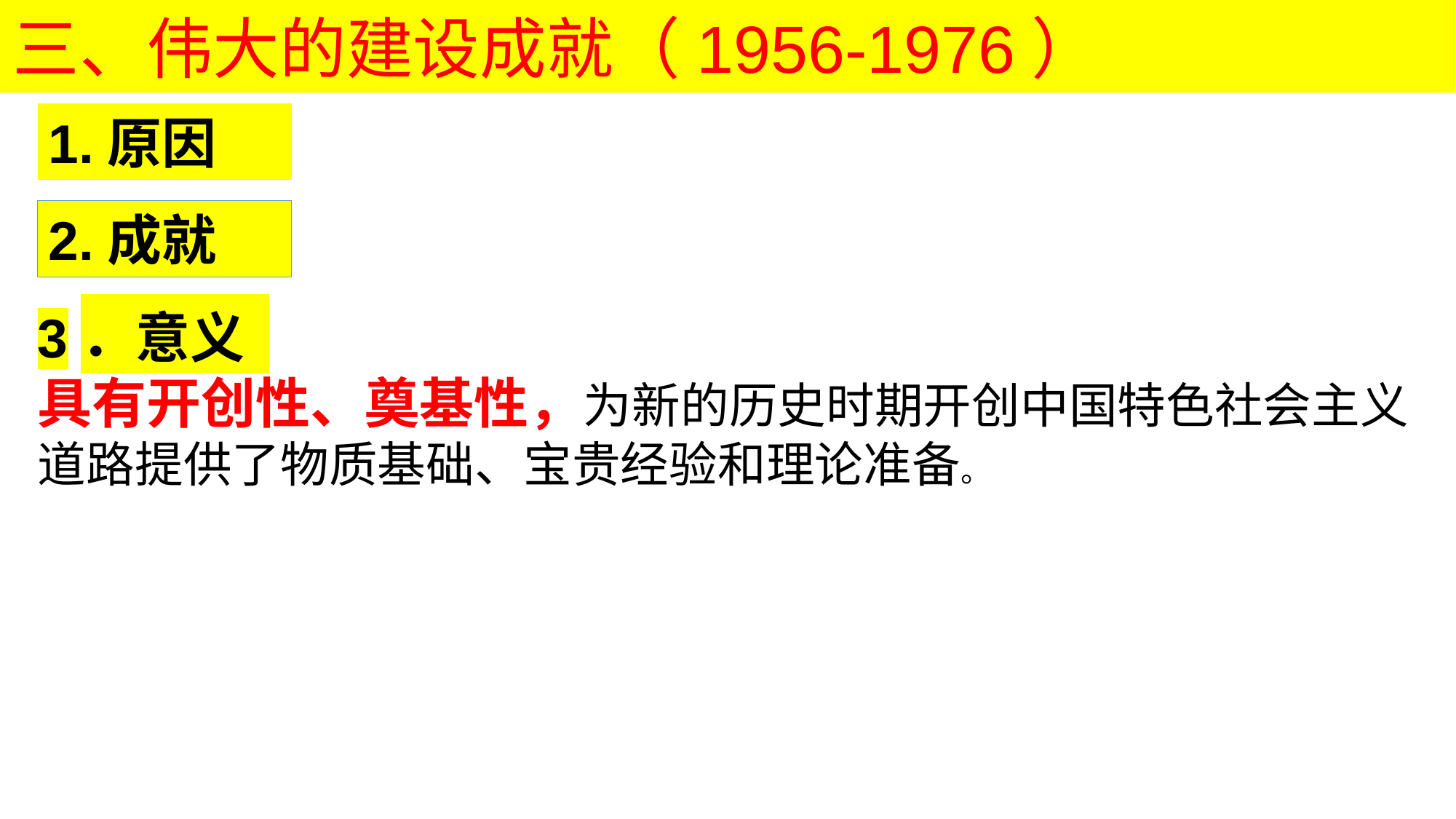

三、伟大的建设成就（1956-1976）
1.原因
2.成就
3．意义
具有开创性、奠基性，为新的历史时期开创中国特色社会主义道路提供了物质基础、宝贵经验和理论准备。